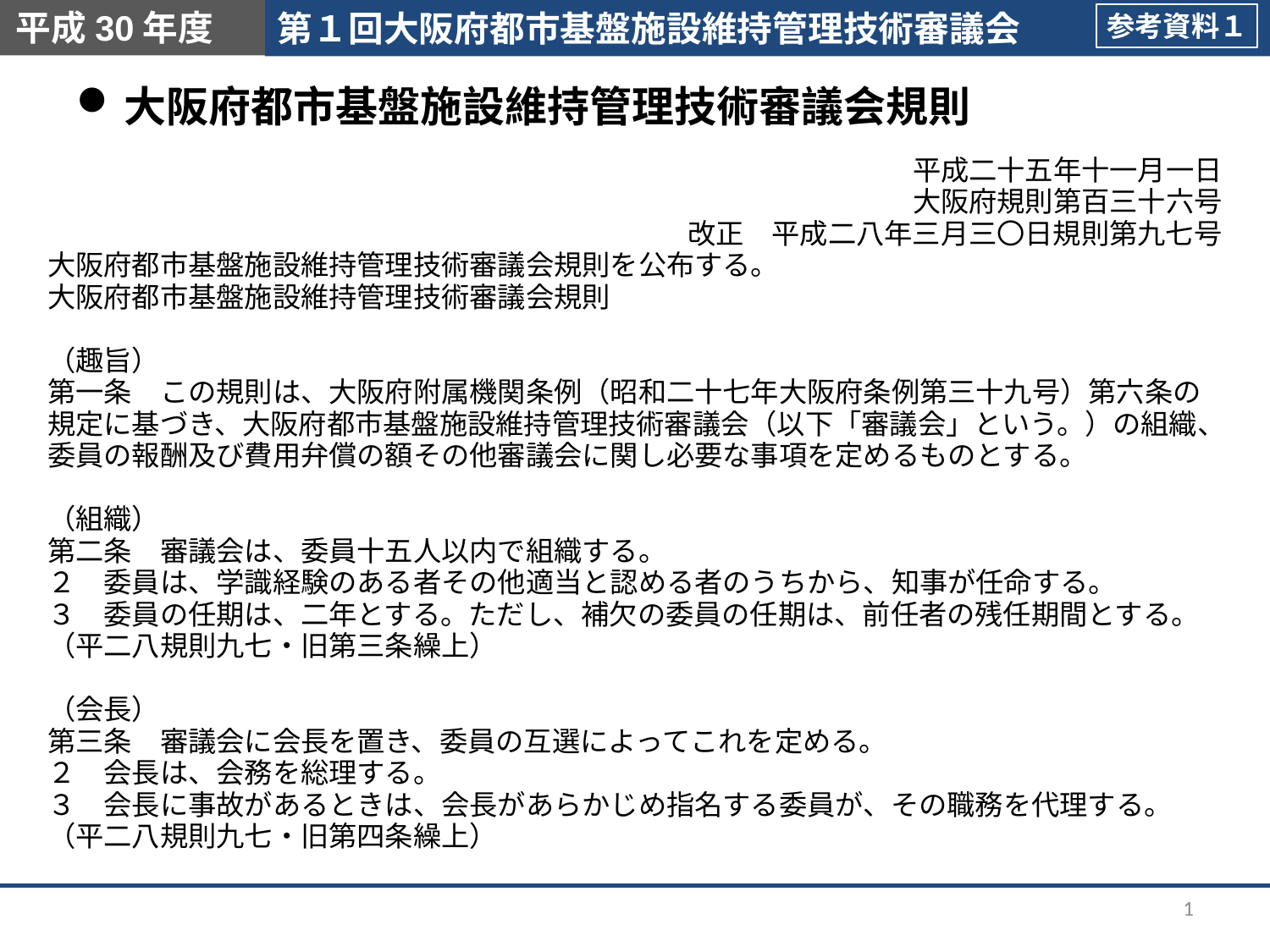

参考資料１
# 大阪府都市基盤施設維持管理技術審議会規則
平成二十五年十一月一日
大阪府規則第百三十六号
改正　平成二八年三月三〇日規則第九七号
大阪府都市基盤施設維持管理技術審議会規則を公布する。
大阪府都市基盤施設維持管理技術審議会規則

（趣旨）
第一条　この規則は、大阪府附属機関条例（昭和二十七年大阪府条例第三十九号）第六条の規定に基づき、大阪府都市基盤施設維持管理技術審議会（以下「審議会」という。）の組織、委員の報酬及び費用弁償の額その他審議会に関し必要な事項を定めるものとする。

（組織）
第二条　審議会は、委員十五人以内で組織する。
２　委員は、学識経験のある者その他適当と認める者のうちから、知事が任命する。
３　委員の任期は、二年とする。ただし、補欠の委員の任期は、前任者の残任期間とする。
（平二八規則九七・旧第三条繰上）

（会長）
第三条　審議会に会長を置き、委員の互選によってこれを定める。
２　会長は、会務を総理する。
３　会長に事故があるときは、会長があらかじめ指名する委員が、その職務を代理する。
（平二八規則九七・旧第四条繰上）
1